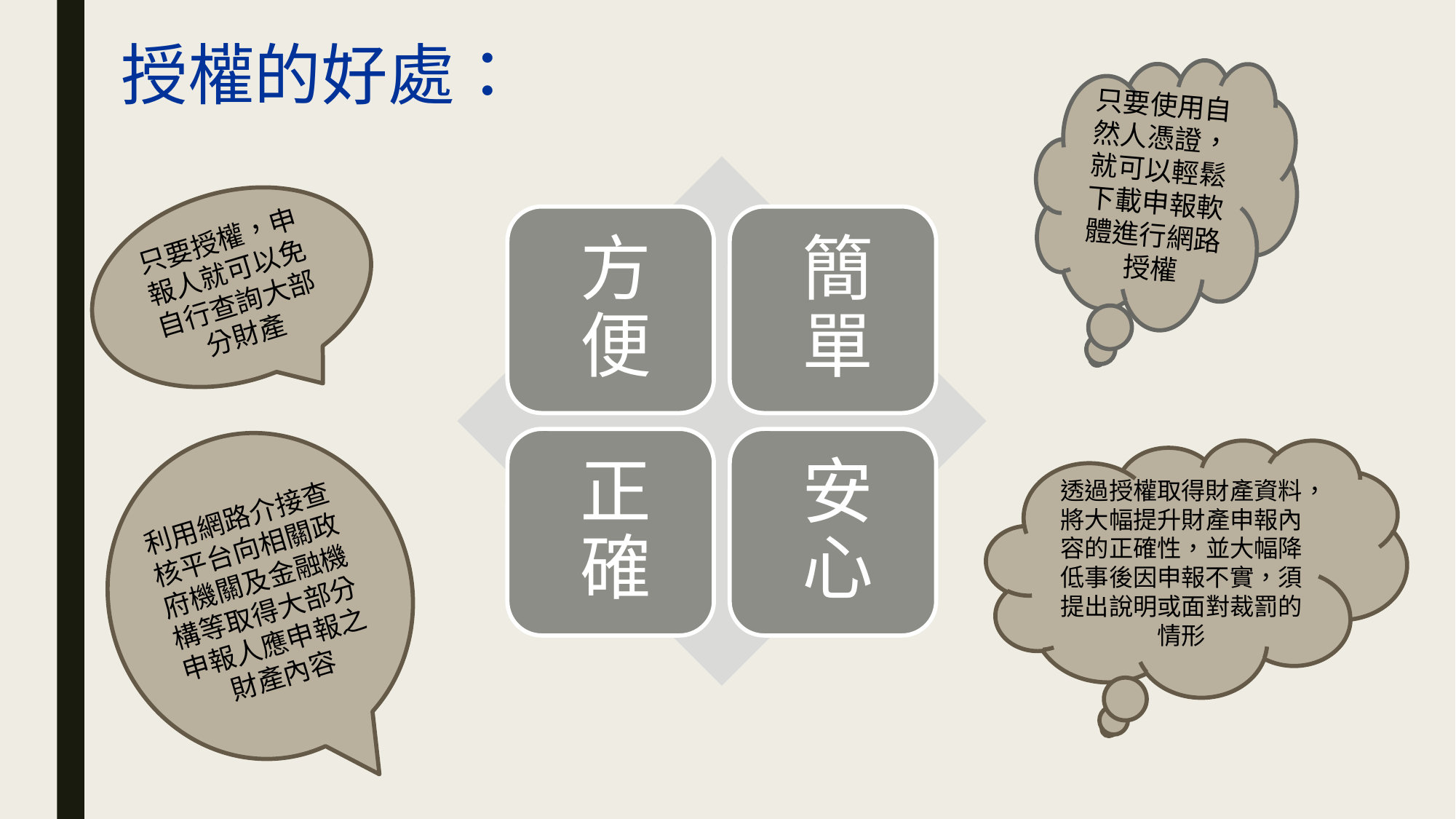

# 授權的好處：
只要使用自然人憑證，就可以輕鬆下載申報軟體進行網路授權
方便
簡單
正確
安心
只要授權，申報人就可以免自行查詢大部分財產
利用網路介接查核平台向相關政府機關及金融機構等取得大部分申報人應申報之財產內容
透過授權取得財產資料，將大幅提升財產申報內容的正確性，並大幅降低事後因申報不實，須提出說明或面對裁罰的情形